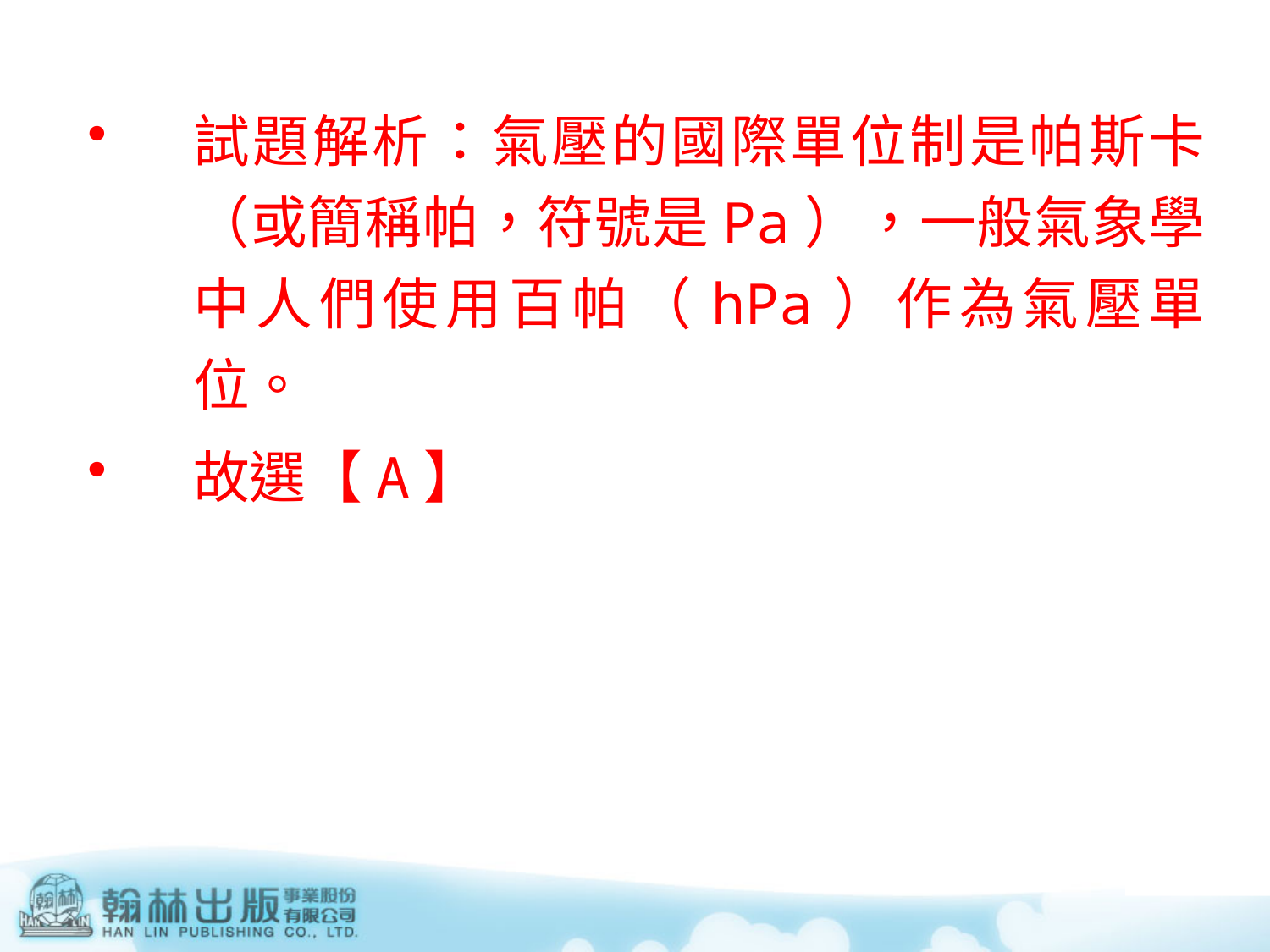

試題解析：氣壓的國際單位制是帕斯卡（或簡稱帕，符號是Pa），一般氣象學中人們使用百帕（hPa）作為氣壓單位。
故選【A】